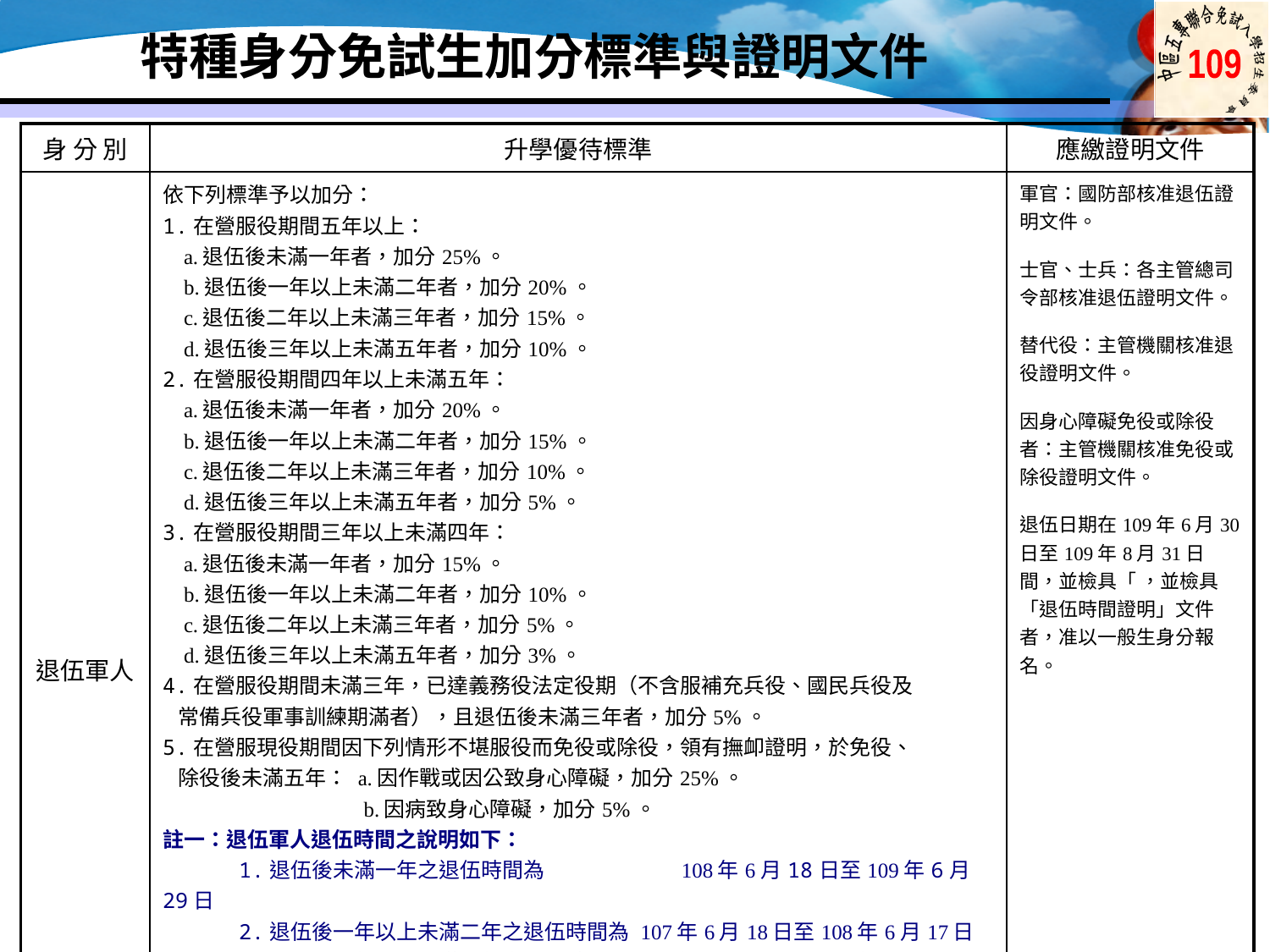

# 特種身分免試生加分標準與證明文件
| 身 分 別 | 升學優待標準 | 應繳證明文件 |
| --- | --- | --- |
| 退伍軍人 | 依下列標準予以加分： 1.在營服役期間五年以上： a.退伍後未滿一年者，加分25%。 b.退伍後一年以上未滿二年者，加分20%。 c.退伍後二年以上未滿三年者，加分15%。 d.退伍後三年以上未滿五年者，加分10%。 2.在營服役期間四年以上未滿五年： a.退伍後未滿一年者，加分20%。 b.退伍後一年以上未滿二年者，加分15%。 c.退伍後二年以上未滿三年者，加分10%。 d.退伍後三年以上未滿五年者，加分5%。 3.在營服役期間三年以上未滿四年： a.退伍後未滿一年者，加分15%。 b.退伍後一年以上未滿二年者，加分10%。 c.退伍後二年以上未滿三年者，加分5%。 d.退伍後三年以上未滿五年者，加分3%。 4.在營服役期間未滿三年，已達義務役法定役期（不含服補充兵役、國民兵役及 常備兵役軍事訓練期滿者），且退伍後未滿三年者，加分5%。 5.在營服現役期間因下列情形不堪服役而免役或除役，領有撫卹證明，於免役、 除役後未滿五年： a.因作戰或因公致身心障礙，加分25%。 b.因病致身心障礙，加分5%。 註一：退伍軍人退伍時間之說明如下： 1.退伍後未滿一年之退伍時間為 108年6月18日至109年6月29日 2.退伍後一年以上未滿二年之退伍時間為 107年6月18日至108年6月17日 3.退伍後二年以上未滿三年之退伍時間為 106年6月18日至107年6月17日 4.退伍後三年以上未滿五年之退伍時間為 104年6月18日至106年6月17日 5.103年6月19日以前退伍之退伍軍人，不予加分優待 註二：以替代役身分申請加分優待者，依107年11月13日臺教高(四)字第1070189106B號 令，發布修正「退伍軍人報考高級中等以上學校優待辦法」須服役一年以上期滿， 始得適用加分優待。 | 軍官：國防部核准退伍證明文件。 士官、士兵：各主管總司令部核准退伍證明文件。 替代役：主管機關核准退役證明文件。 因身心障礙免役或除役者：主管機關核准免役或除役證明文件。 退伍日期在109年6月30日至109年8月31日間，並檢具「 ，並檢具「退伍時間證明」文件者，准以一般生身分報名。 |